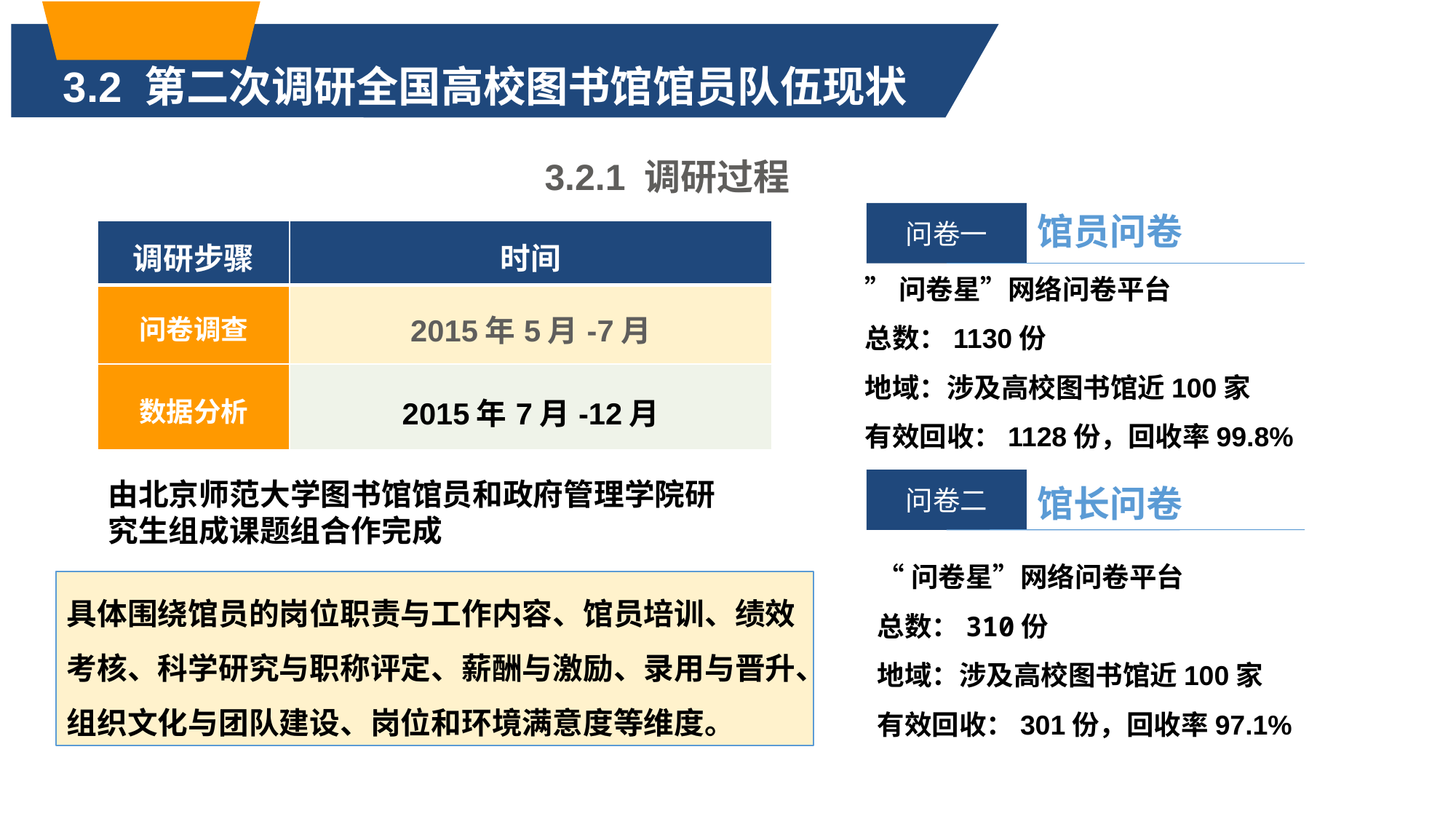

3.2 第二次调研全国高校图书馆馆员队伍现状
3.2.1 调研过程
问卷一
馆员问卷
| 调研步骤 | 时间 |
| --- | --- |
| 问卷调查 | 2015年5月-7月 |
| 数据分析 | 2015年7月-12月 |
”问卷星”网络问卷平台
总数：1130份
地域：涉及高校图书馆近100家
有效回收：1128份，回收率99.8%

由北京师范大学图书馆馆员和政府管理学院研究生组成课题组合作完成
问卷二
馆长问卷
“问卷星”网络问卷平台
总数：310份
地域：涉及高校图书馆近100家
有效回收：301份，回收率97.1%
具体围绕馆员的岗位职责与工作内容、馆员培训、绩效考核、科学研究与职称评定、薪酬与激励、录用与晋升、组织文化与团队建设、岗位和环境满意度等维度。